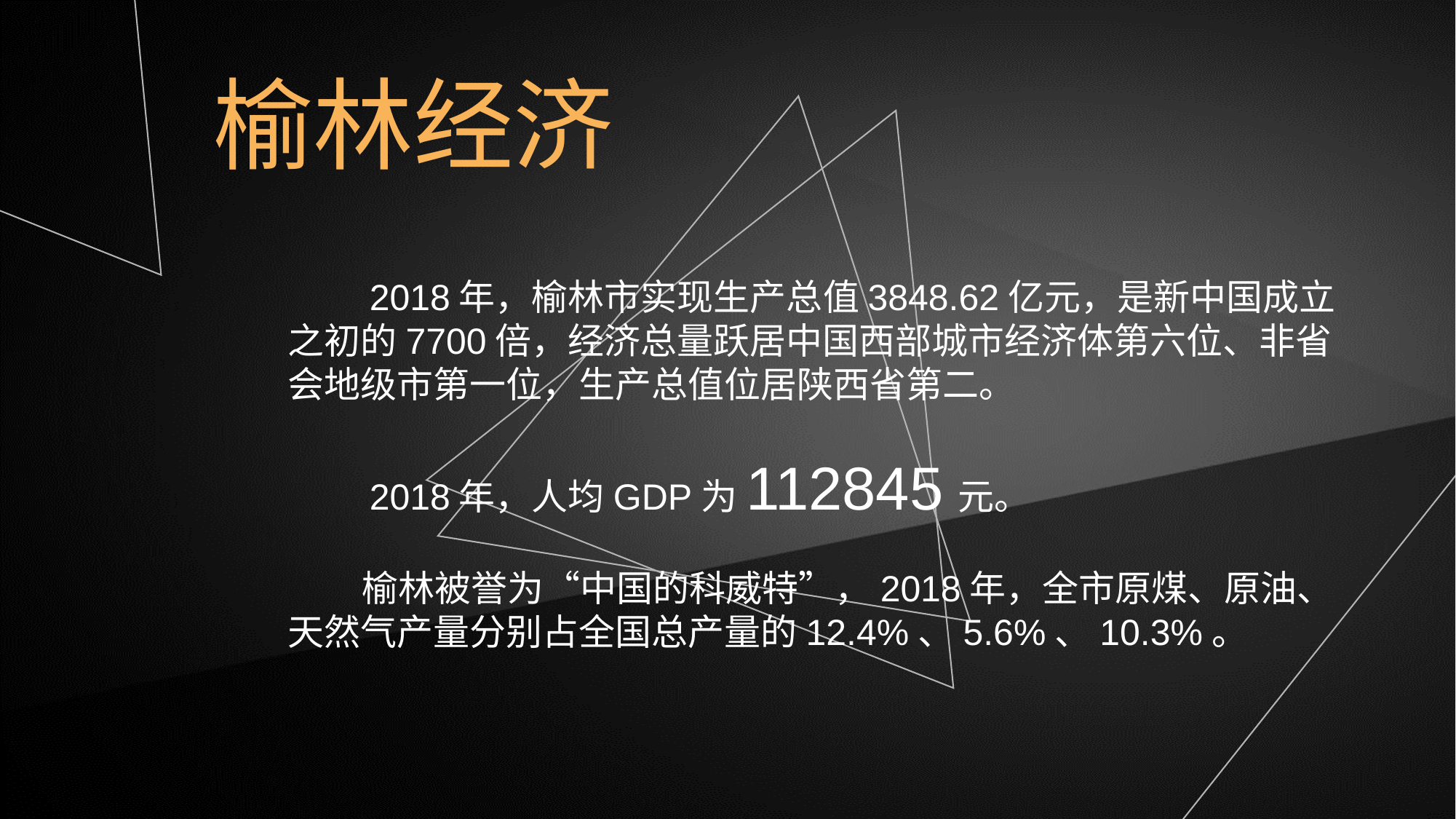

榆林经济

        2018年，榆林市实现生产总值3848.62亿元，是新中国成立
之初的7700倍，经济总量跃居中国西部城市经济体第六位、非省
会地级市第一位，生产总值位居陕西省第二。

        2018年，人均GDP为112845元。

        榆林被誉为“中国的科威特”，2018年，全市原煤、原油、
天然气产量分别占全国总产量的12.4%、5.6%、10.3%。